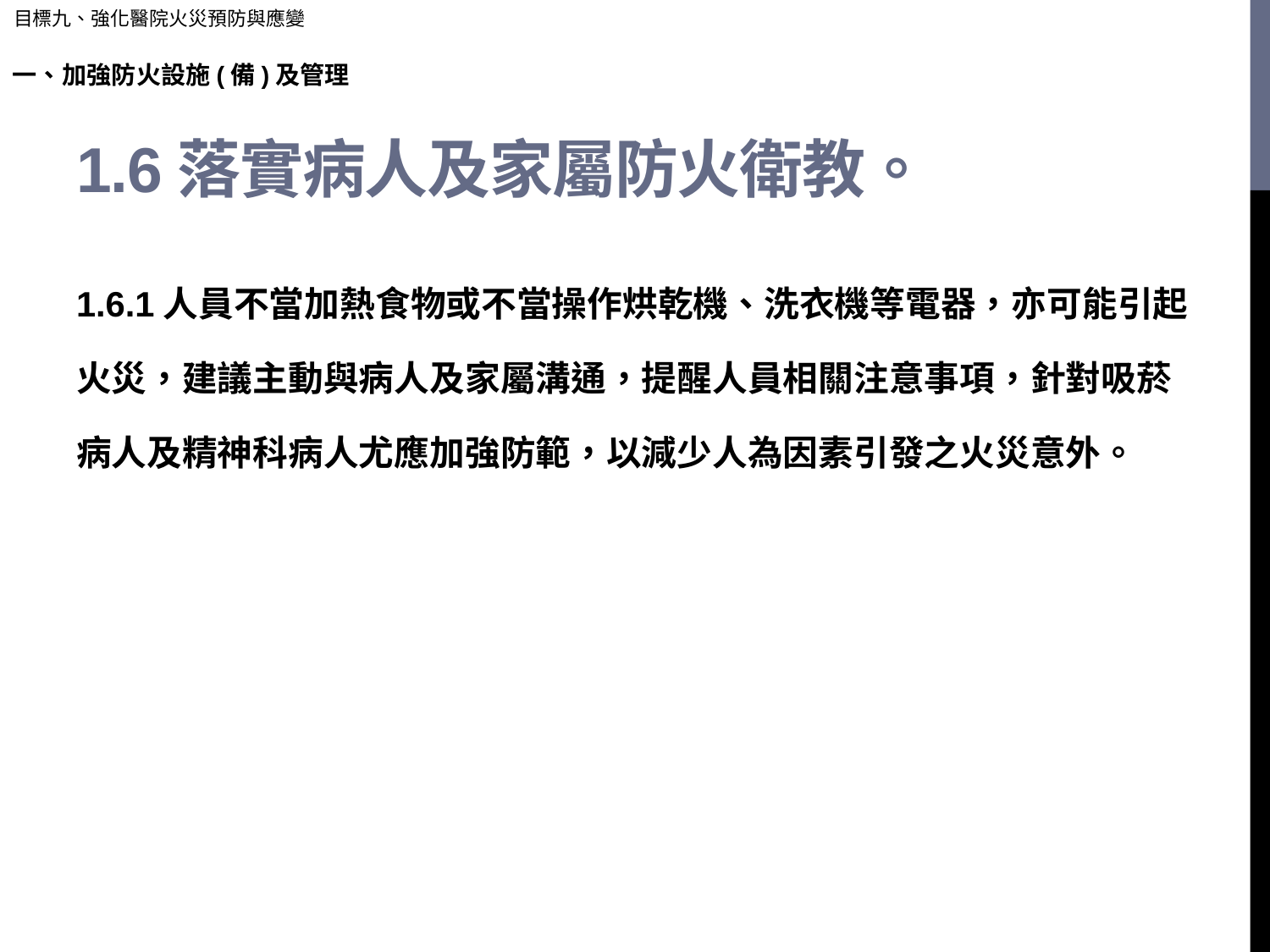

# 1.6落實病人及家屬防火衛教。
一、加強防火設施(備)及管理
1.6.1人員不當加熱食物或不當操作烘乾機、洗衣機等電器，亦可能引起火災，建議主動與病人及家屬溝通，提醒人員相關注意事項，針對吸菸病人及精神科病人尤應加強防範，以減少人為因素引發之火災意外。